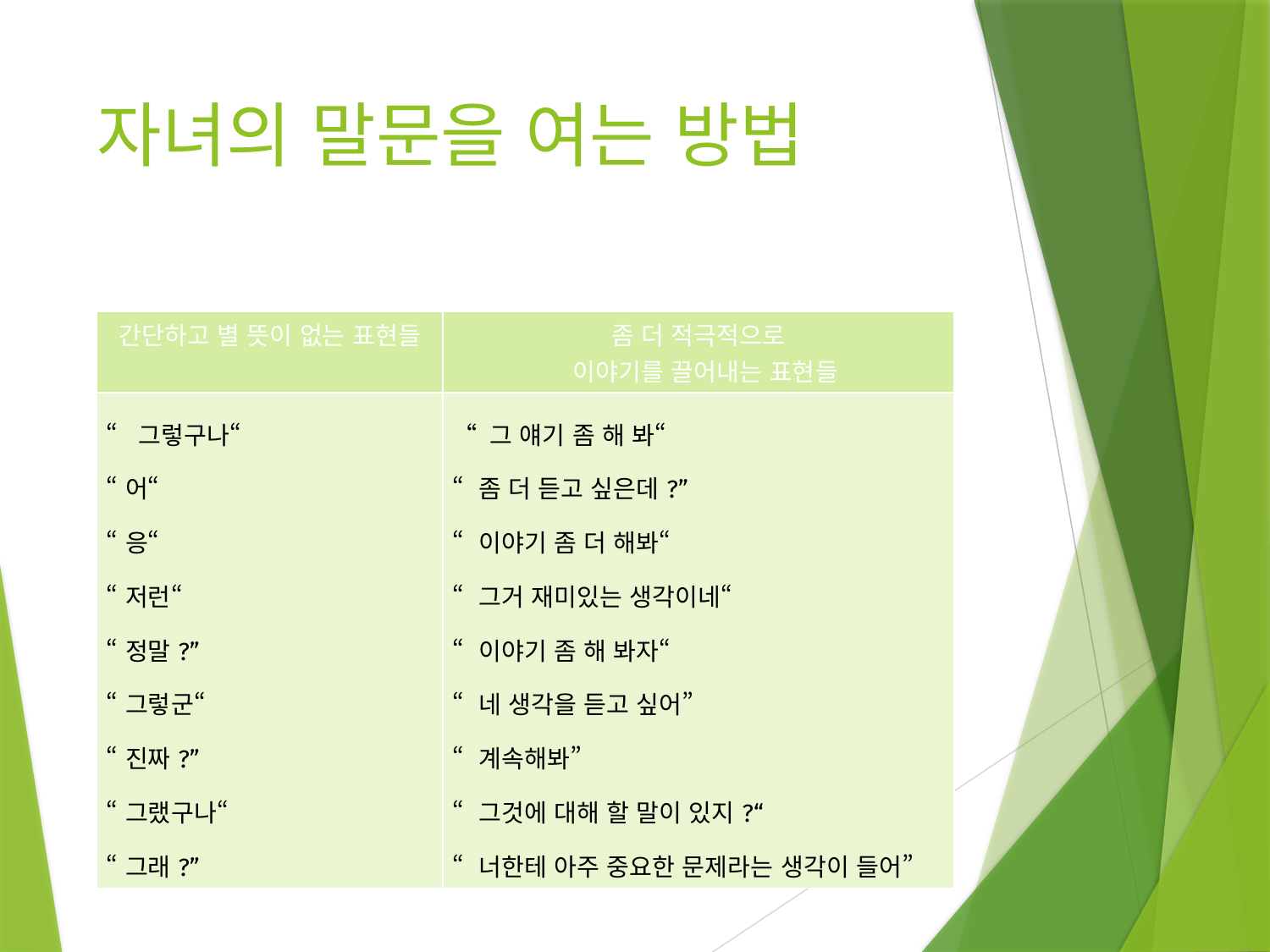

# 자녀의 말문을 여는 방법

| 간단하고 별 뜻이 없는 표현들 | 좀 더 적극적으로 이야기를 끌어내는 표현들 |
| --- | --- |
| “그렇구나“ “어“ “응“ “저런“ “정말?” “그렇군“ “진짜?” “그랬구나“ “그래?” | “ 그 얘기 좀 해 봐“ “ 좀 더 듣고 싶은데?” “ 이야기 좀 더 해봐“ “ 그거 재미있는 생각이네“ “ 이야기 좀 해 봐자“ “ 네 생각을 듣고 싶어” “ 계속해봐” “ 그것에 대해 할 말이 있지?“ “ 너한테 아주 중요한 문제라는 생각이 들어” |